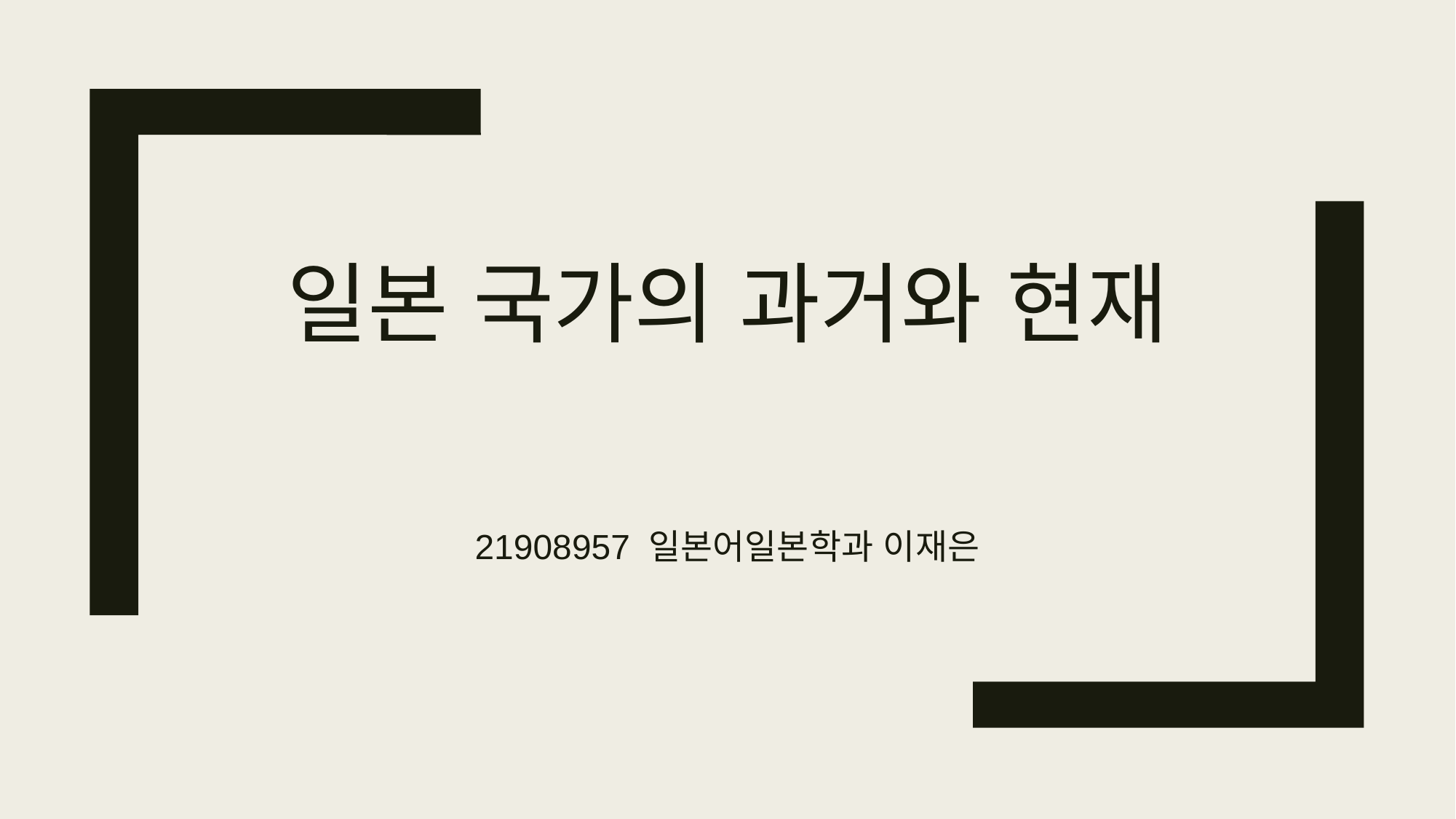

# 일본 국가의 과거와 현재

21908957 일본어일본학과 이재은